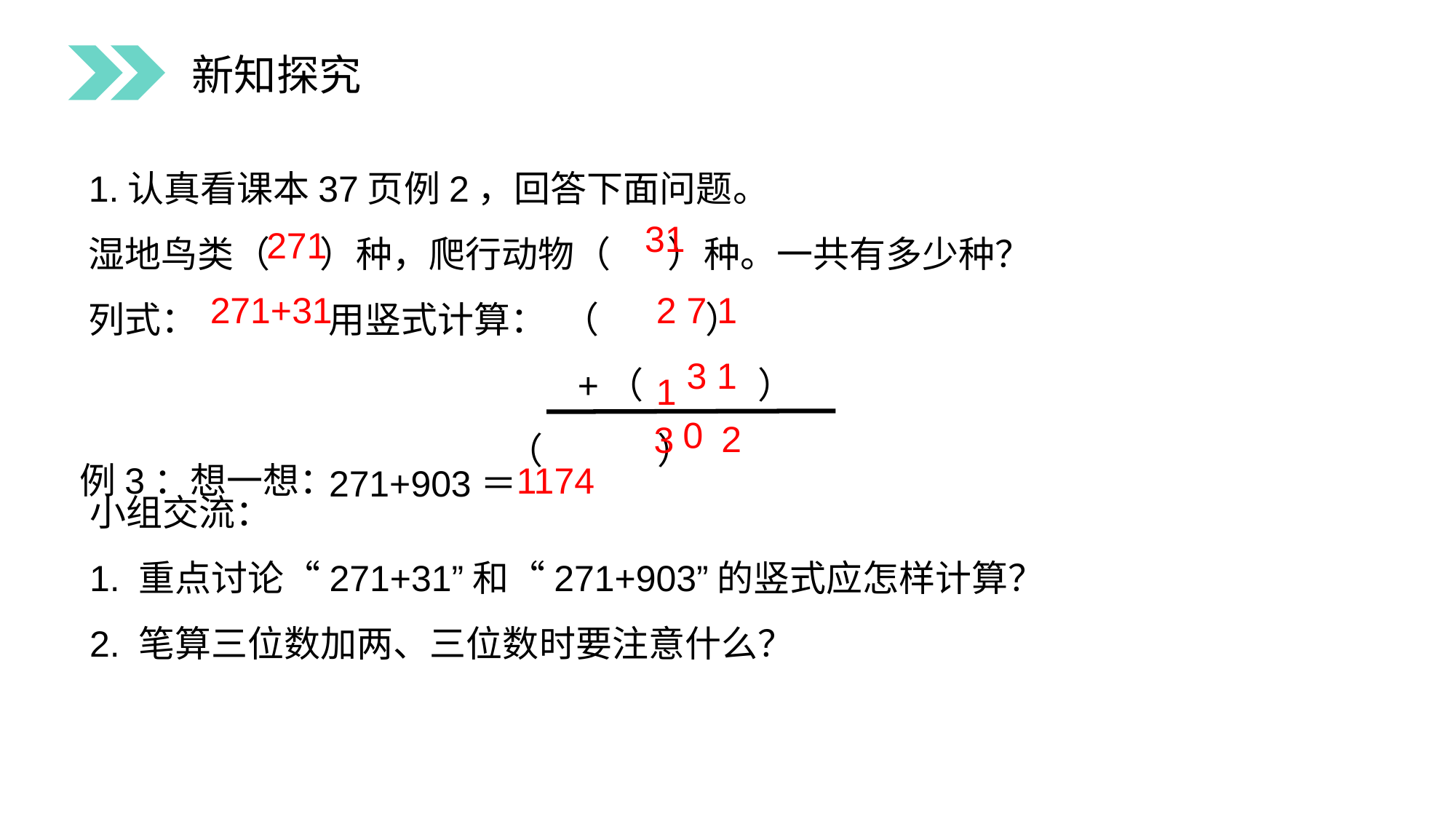

新知探究
1.认真看课本37页例2，回答下面问题。
湿地鸟类（      ）种，爬行动物（       ）种。一共有多少种？
列式：                用竖式计算：  （             ）
                                                +（              ）
                                                  （              ）
31
271
2 7 1
271+31
 3 1
1
0
2
3
1174
例3：想一想：
271+903＝
小组交流：
1. 重点讨论“271+31”和“271+903”的竖式应怎样计算？
2. 笔算三位数加两、三位数时要注意什么？